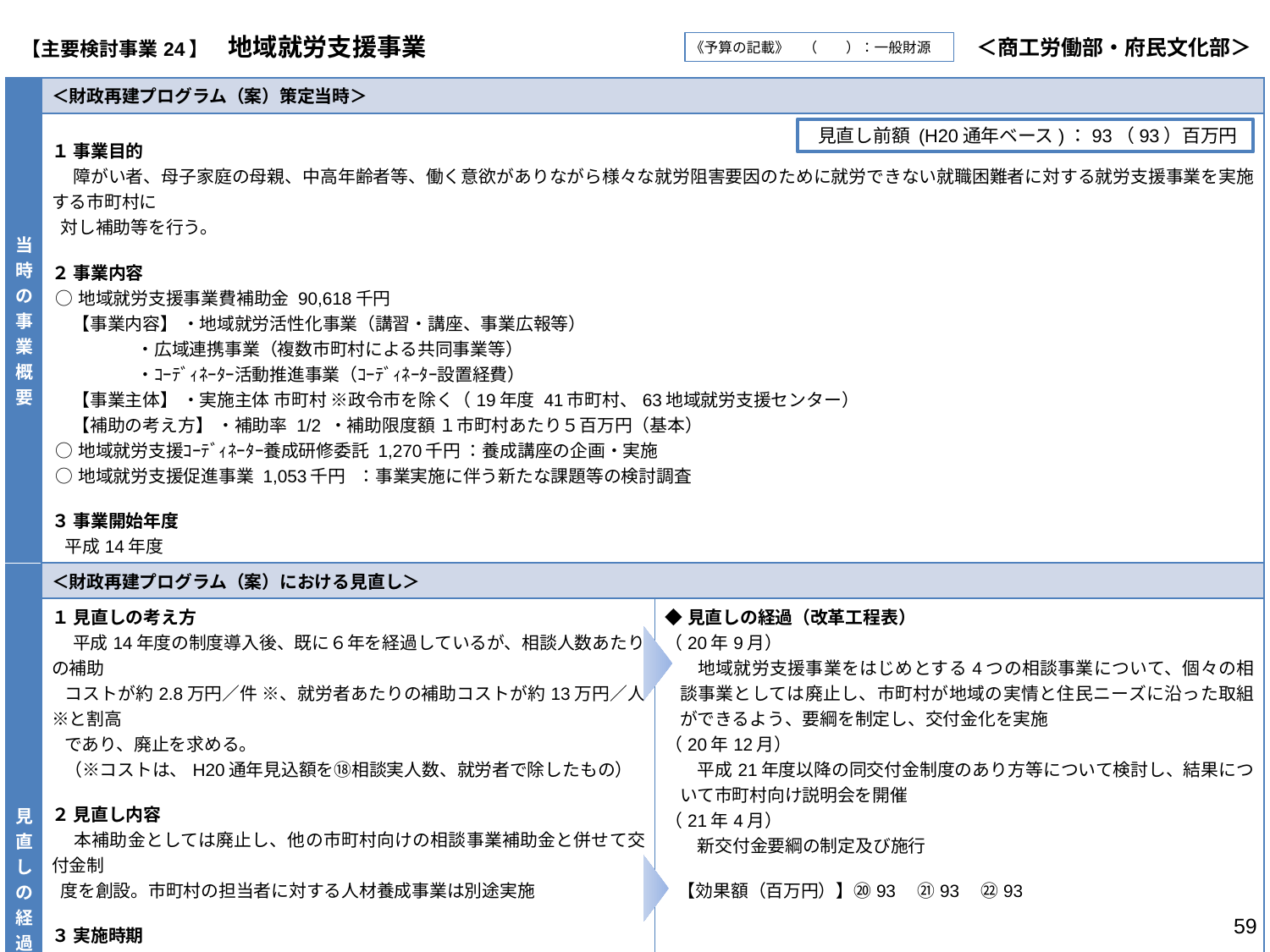

| 【主要検討事業24】　地域就労支援事業 | ＜商工労働部・府民文化部＞ |
| --- | --- |
《予算の記載》　（　　）：一般財源
| 当時の事業概要 | ＜財政再建プログラム（案）策定当時＞ |  |
| --- | --- | --- |
|  | １ 事業目的 障がい者、母子家庭の母親、中高年齢者等、働く意欲がありながら様々な就労阻害要因のために就労できない就職困難者に対する就労支援事業を実施する市町村に 対し補助等を行う。 ２ 事業内容 ○地域就労支援事業費補助金 90,618千円 【事業内容】 ・地域就労活性化事業（講習・講座、事業広報等） ・広域連携事業（複数市町村による共同事業等） ・ｺｰﾃﾞｨﾈｰﾀｰ活動推進事業（ｺｰﾃﾞｨﾈｰﾀｰ設置経費） 【事業主体】 ・実施主体 市町村 ※政令市を除く（19年度 41市町村、63地域就労支援センター） 【補助の考え方】 ・補助率 1/2 ・補助限度額 １市町村あたり５百万円（基本） ○地域就労支援ｺｰﾃﾞｨﾈｰﾀｰ養成研修委託 1,270千円 ：養成講座の企画・実施 ○地域就労支援促進事業 1,053千円 ：事業実施に伴う新たな課題等の検討調査 ３ 事業開始年度 平成14年度 |  |
| 見直しの経過 | ＜財政再建プログラム（案）における見直し＞ |  |
|  | １ 見直しの考え方 平成14年度の制度導入後、既に６年を経過しているが、相談人数あたりの補助 コストが約2.8万円／件 ※、就労者あたりの補助コストが約13万円／人※と割高 であり、廃止を求める。 （※コストは、H20通年見込額を⑱相談実人数、就労者で除したもの） ２ 見直し内容 本補助金としては廃止し、他の市町村向けの相談事業補助金と併せて交付金制 度を創設。市町村の担当者に対する人材養成事業は別途実施 ３ 実施時期 平成20年8月 | ◆見直しの経過（改革工程表） （20年9月） 　地域就労支援事業をはじめとする4つの相談事業について、個々の相談事業としては廃止し、市町村が地域の実情と住民ニーズに沿った取組ができるよう、要綱を制定し、交付金化を実施 （20年12月） 　平成21年度以降の同交付金制度のあり方等について検討し、結果について市町村向け説明会を開催 （21年4月） 　新交付金要綱の制定及び施行 【効果額（百万円）】⑳93　㉑93　㉒93 |
|  | ＜財政構造改革プラン（案）における見直し＞ |  |
|  | ○見直し方向性 ＜総合相談事業交付金＞ 　 23年度までは継続、24年度以降については、本事業の成果や効果を検証し、市 　 町村とともに本交付金のあり方を検討 | ◆見直しの経過（改革工程表） ＜総合相談事業交付金＞ 　 方向性どおり実施済 　（相談件数や相談体制、創意工夫の取組みをポイント化し、実績をより重視した 　　 配分区分に再構築し、市町村の相談事業の一層の機能強化を支援） |
見直し前額 (H20通年ベース)：93（93）百万円

59